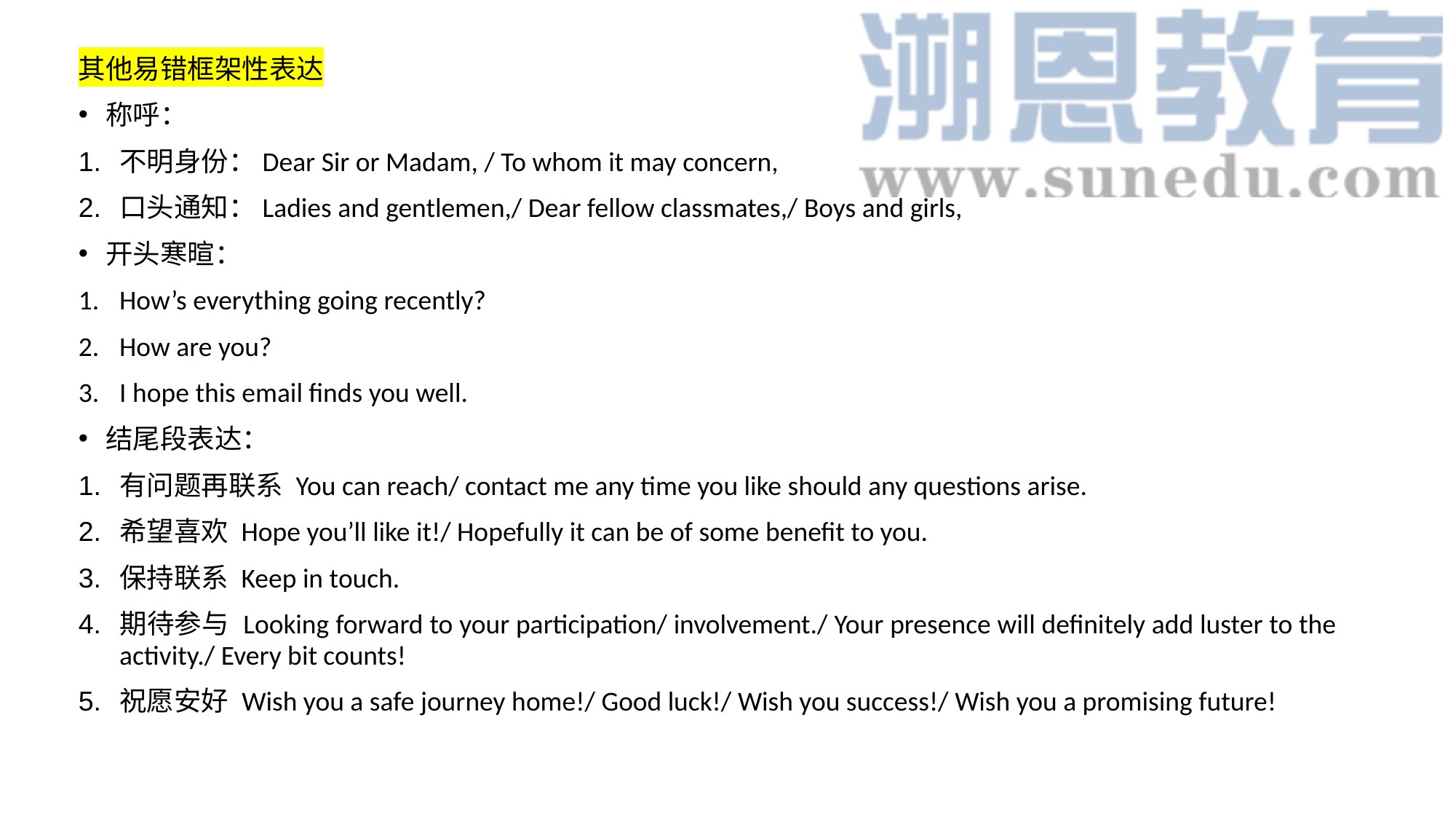

其他易错框架性表达
称呼：
不明身份：Dear Sir or Madam, / To whom it may concern,
口头通知：Ladies and gentlemen,/ Dear fellow classmates,/ Boys and girls,
开头寒暄：
How’s everything going recently?
How are you?
I hope this email finds you well.
结尾段表达：
有问题再联系 You can reach/ contact me any time you like should any questions arise.
希望喜欢 Hope you’ll like it!/ Hopefully it can be of some benefit to you.
保持联系 Keep in touch.
期待参与 Looking forward to your participation/ involvement./ Your presence will definitely add luster to the activity./ Every bit counts!
祝愿安好 Wish you a safe journey home!/ Good luck!/ Wish you success!/ Wish you a promising future!